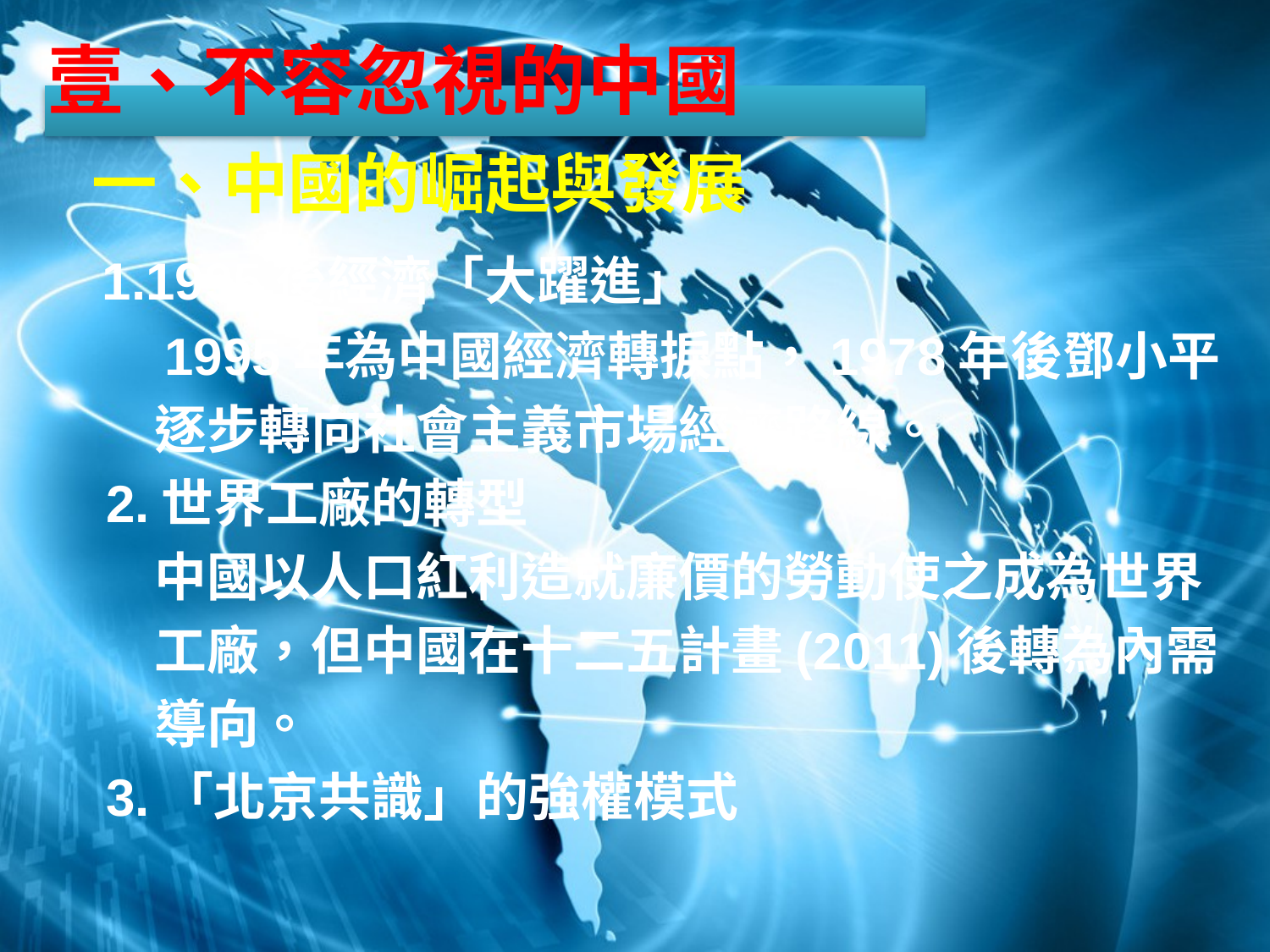

壹、不容忽視的中國

  一、中國的崛起與發展
   1.1995後經濟「大躍進」
        1995年為中國經濟轉捩點，1978年後鄧小平
        逐步轉向社會主義市場經濟路線。
    2.世界工廠的轉型
        中國以人口紅利造就廉價的勞動使之成為世界
        工廠，但中國在十二五計畫(2011)後轉為內需
        導向。
    3.「北京共識」的強權模式